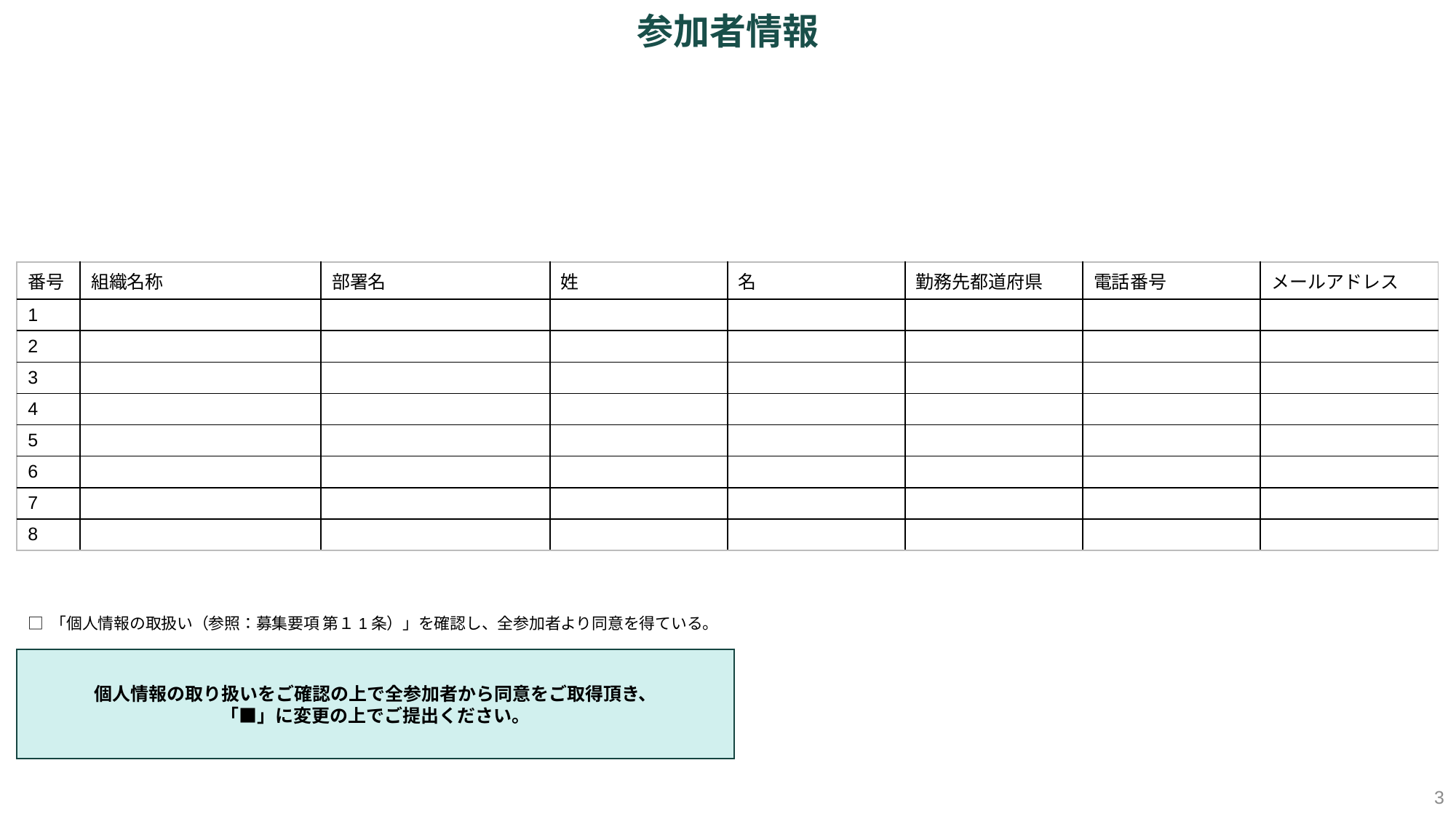

# 参加者情報
| 番号 | 組織名称 | 部署名 | 姓 | 名 | 勤務先都道府県 | 電話番号 | メールアドレス |
| --- | --- | --- | --- | --- | --- | --- | --- |
| 1 |  |  |  |  |  |  |  |
| 2 |  |  |  |  |  |  |  |
| 3 |  |  |  |  |  |  |  |
| 4 |  |  |  |  |  |  |  |
| 5 |  |  |  |  |  |  |  |
| 6 |  |  |  |  |  |  |  |
| 7 |  |  |  |  |  |  |  |
| 8 |  |  |  |  |  |  |  |
□ 「個人情報の取扱い（参照：募集要項 第１1条）」を確認し、全参加者より同意を得ている。
個人情報の取り扱いをご確認の上で全参加者から同意をご取得頂き、
「■」に変更の上でご提出ください。
3